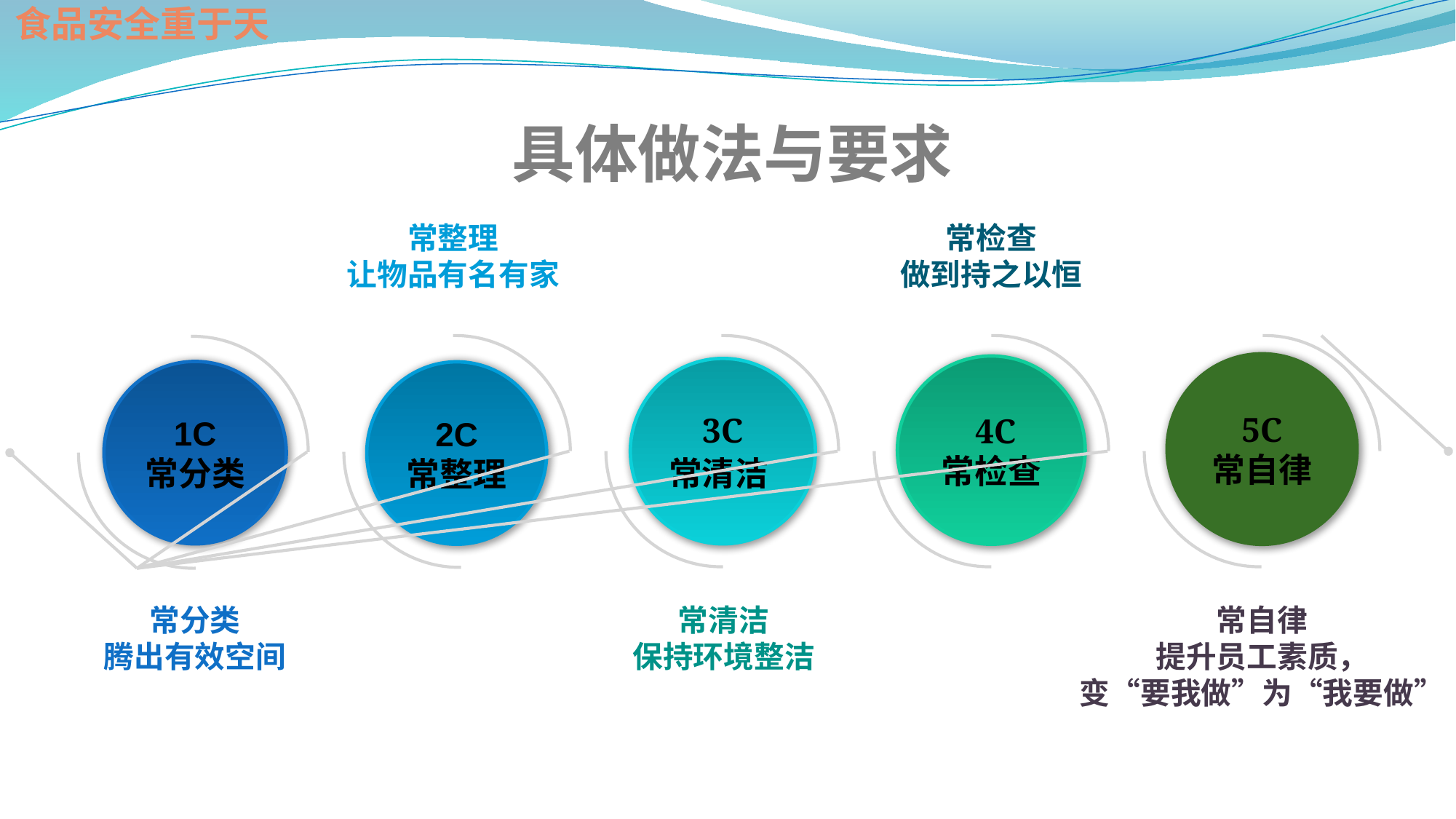

食品安全重于天
具体做法与要求
常整理
让物品有名有家
常检查
做到持之以恒

5C
常自律
 4C
常检查
3C
常清洁
1C
常分类
2C
常整理

常分类
腾出有效空间
常清洁
保持环境整洁
常自律
提升员工素质，
变“要我做”为“我要做”